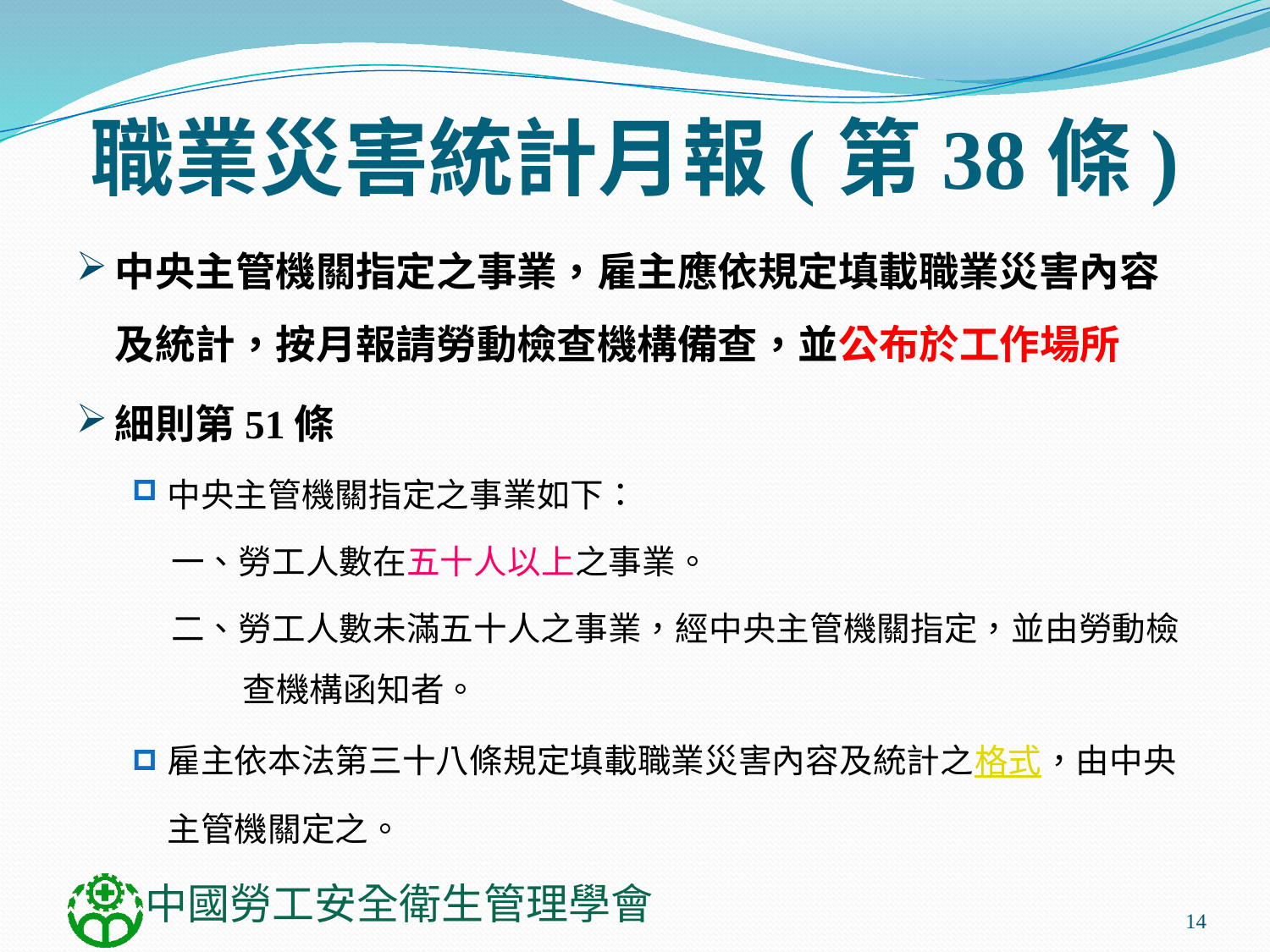

# 職業災害統計月報(第38條)
中央主管機關指定之事業，雇主應依規定填載職業災害內容及統計，按月報請勞動檢查機構備查，並公布於工作場所
細則第51條
中央主管機關指定之事業如下：
一、勞工人數在五十人以上之事業。
二、勞工人數未滿五十人之事業，經中央主管機關指定，並由勞動檢查機構函知者。
雇主依本法第三十八條規定填載職業災害內容及統計之格式，由中央主管機關定之。
14